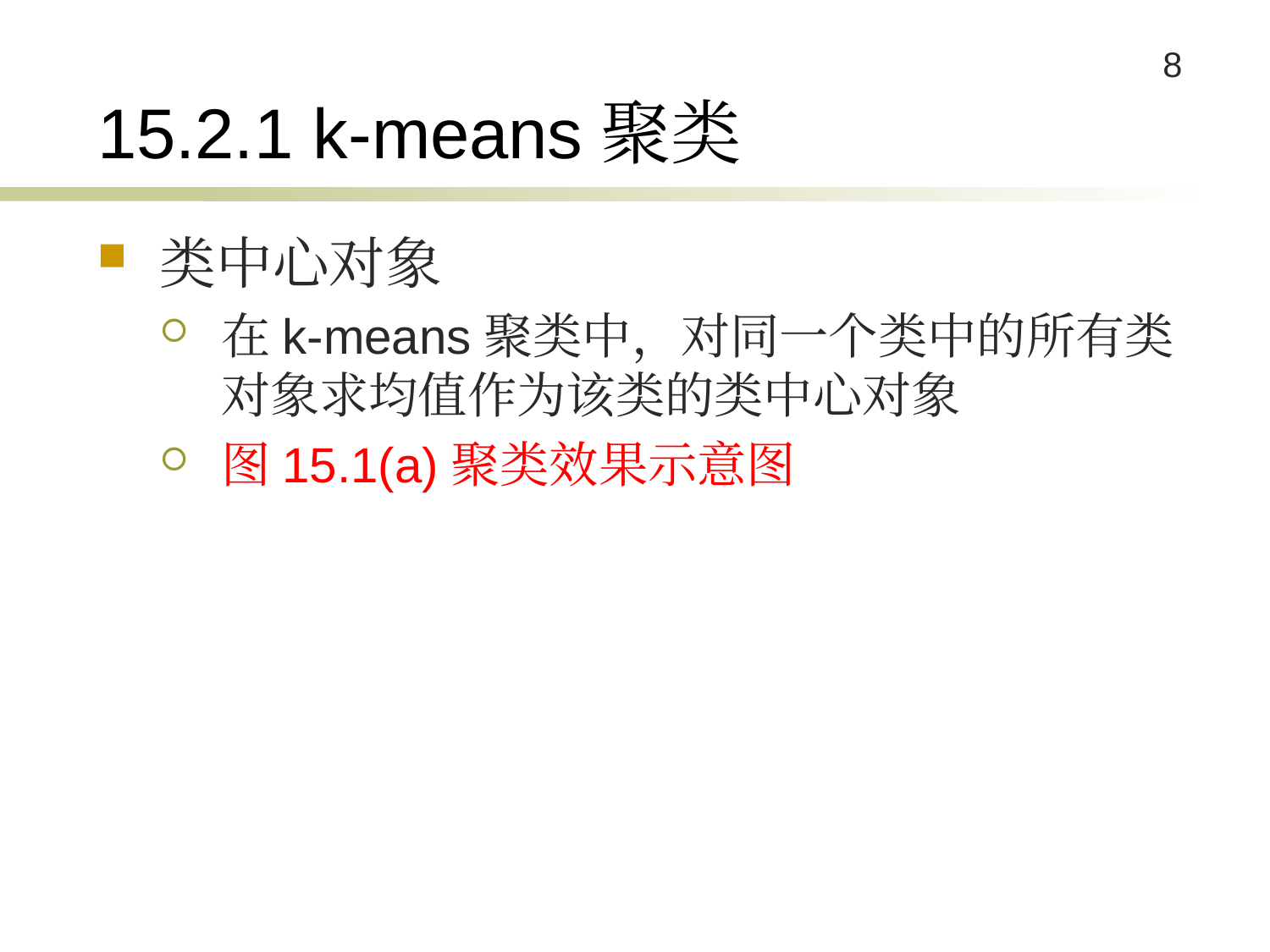

# 15.2.1 k-means聚类
类中心对象
在k-means聚类中，对同一个类中的所有类对象求均值作为该类的类中心对象
图15.1(a)聚类效果示意图